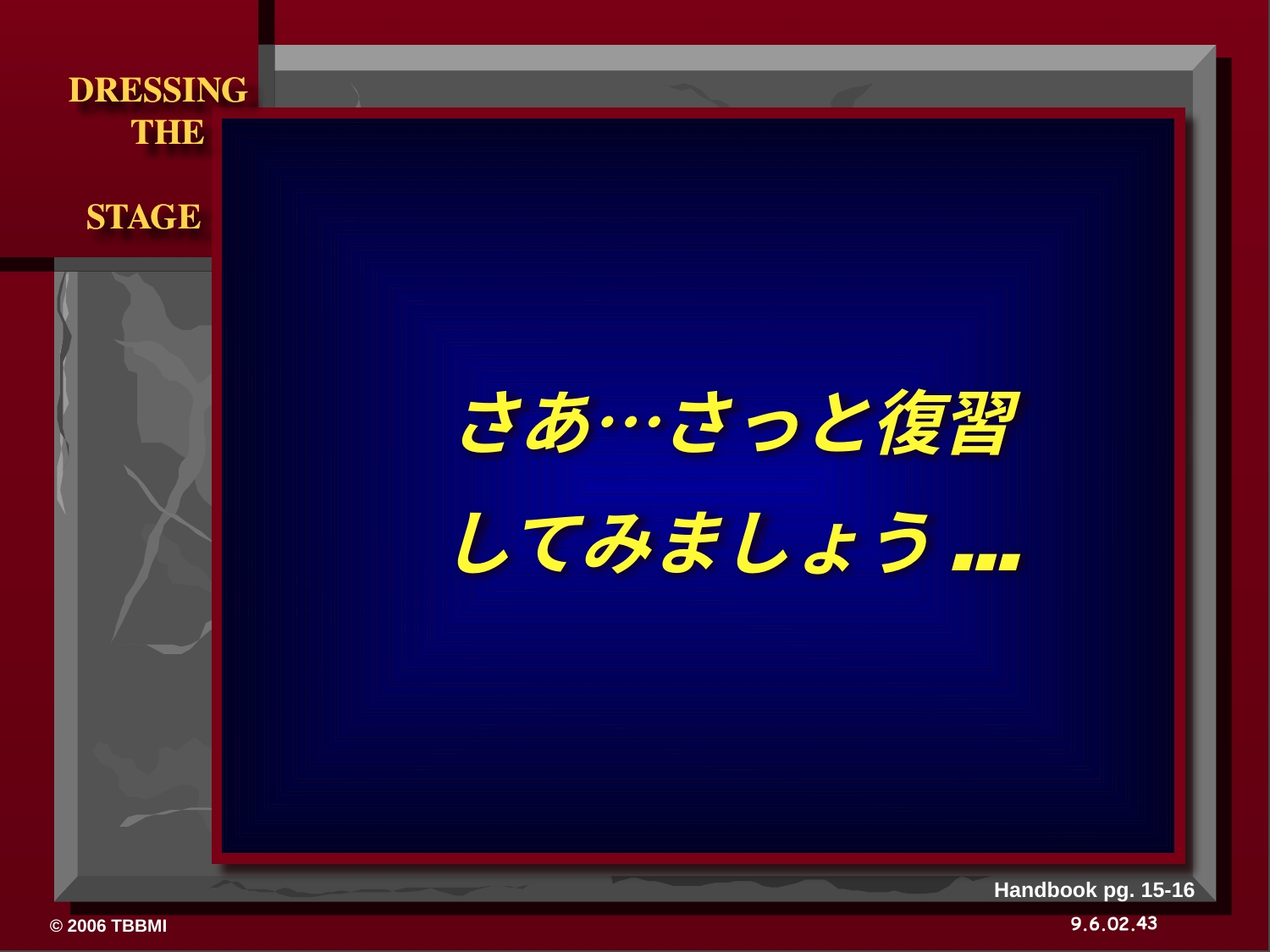

DRESSING
        THE
   STAGE

さあ…さっと復習
してみましょう...

Handbook pg. 15-16
43